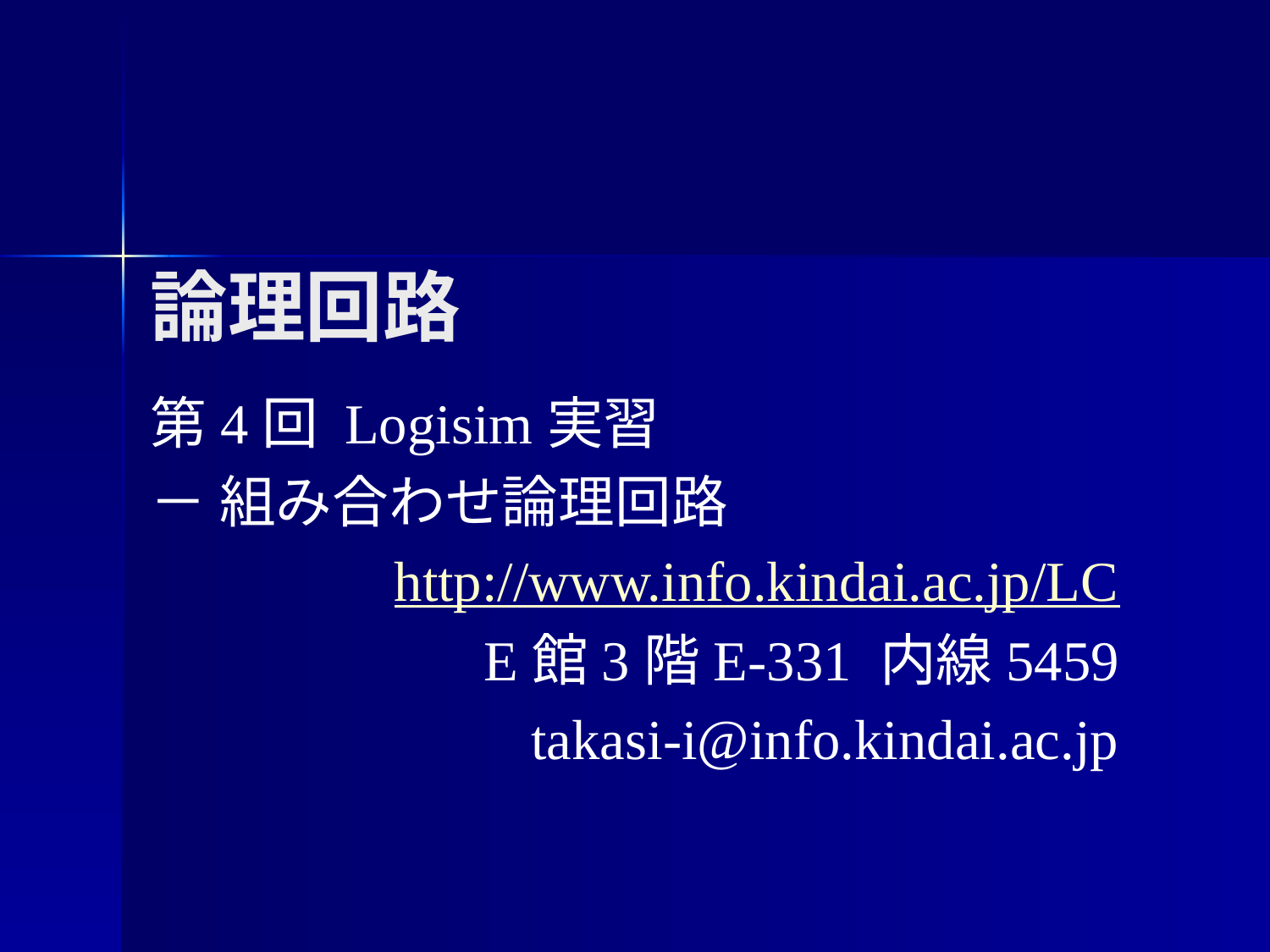

# 論理回路
第4回 Logisim実習
－ 組み合わせ論理回路
http://www.info.kindai.ac.jp/LC
E館3階E-331 内線5459
takasi-i@info.kindai.ac.jp